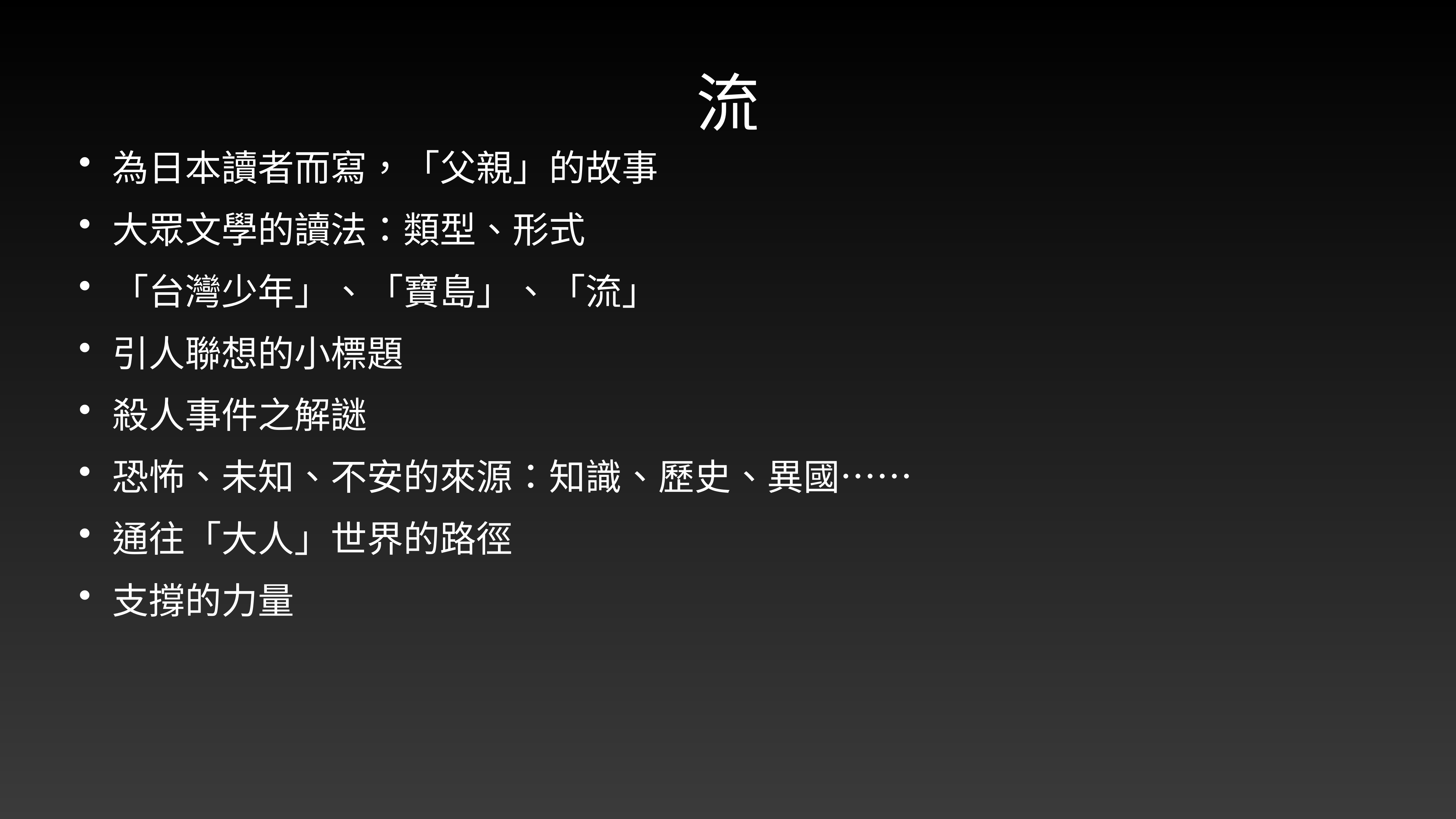

# 流
為日本讀者而寫，「父親」的故事
大眾文學的讀法：類型、形式
「台灣少年」、「寶島」、「流」
引人聯想的小標題
殺人事件之解謎
恐怖、未知、不安的來源：知識、歷史、異國⋯⋯
通往「大人」世界的路徑
支撐的力量